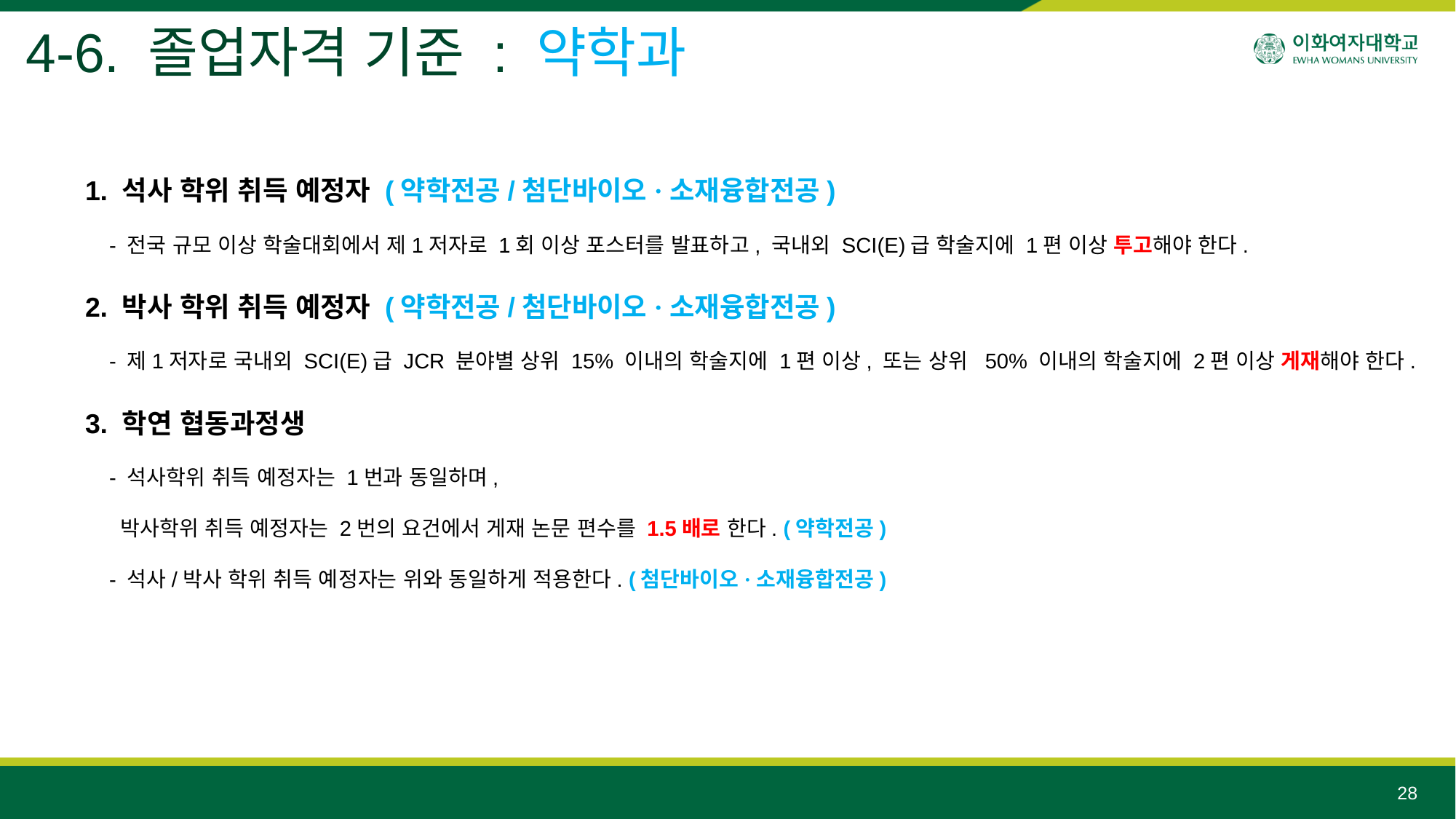

4-6. 졸업자격 기준 : 약학과
1. 석사 학위 취득 예정자 (약학전공/첨단바이오·소재융합전공)
    - 전국 규모 이상 학술대회에서 제1저자로 1회 이상 포스터를 발표하고, 국내외 SCI(E)급 학술지에 1편 이상 투고해야 한다.
2. 박사 학위 취득 예정자 (약학전공/첨단바이오·소재융합전공)
    - 제1저자로 국내외 SCI(E)급 JCR 분야별 상위 15% 이내의 학술지에 1편 이상, 또는 상위  50% 이내의 학술지에 2편 이상 게재해야 한다.
3. 학연 협동과정생
    - 석사학위 취득 예정자는 1번과 동일하며,
     박사학위 취득 예정자는 2번의 요건에서 게재 논문 편수를 1.5배로 한다. (약학전공)
    - 석사/박사 학위 취득 예정자는 위와 동일하게 적용한다. (첨단바이오·소재융합전공)

28